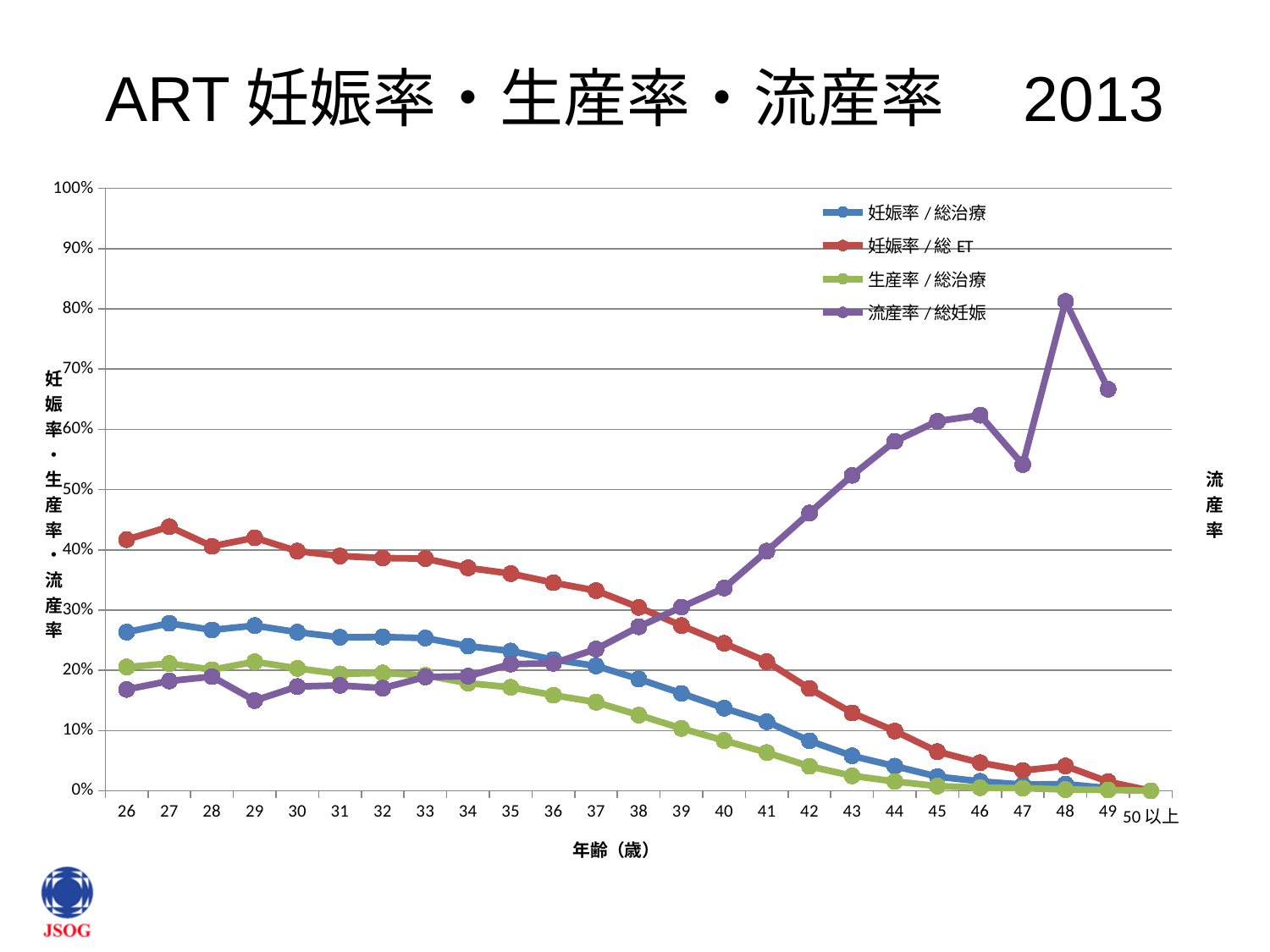

# ART妊娠率・生産率・流産率　2013

### Chart

| Category | 妊娠率/総治療 | 妊娠率/総ET | 生産率/総治療 | 流産率/総妊娠 |
|---|---|---|---|---|
| 26 | 0.2634271099744251 | 0.417004048582996 | 0.20545609548167104 | 0.168284789644013 |
| 27 | 0.2780269058295961 | 0.43847241867043807 | 0.21121076233183902 | 0.18225806451612905 |
| 28 | 0.26709511568123395 | 0.4058593750000001 | 0.201028277634961 | 0.18960538979788305 |
| 29 | 0.2742563739376771 | 0.42001084598698507 | 0.214235127478754 | 0.14977404777275702 |
| 30 | 0.2633287551504561 | 0.3979245283018871 | 0.20327131976526402 | 0.173067804646752 |
| 31 | 0.254878534448427 | 0.38976857490864814 | 0.19404619673436904 | 0.17500000000000002 |
| 32 | 0.25526067839196004 | 0.3863798431186121 | 0.19558731155778902 | 0.17040910489080305 |
| 33 | 0.253564547206166 | 0.385433954896026 | 0.19165061014772 | 0.18895643363728507 |
| 34 | 0.24023693452849007 | 0.3701340655790661 | 0.17869686009330601 | 0.19026838315513905 |
| 35 | 0.23198337607215502 | 0.36056899395272113 | 0.171810062781855 | 0.21040594625500303 |
| 36 | 0.21788204942153402 | 0.34547778843080906 | 0.158664892973757 | 0.211655874190564 |
| 37 | 0.20730936535673103 | 0.3323795898903191 | 0.14700524222032205 | 0.23529411764705901 |
| 38 | 0.18559364133134604 | 0.30456521739130404 | 0.12568306010929 | 0.27230549607423304 |
| 39 | 0.16172969715232804 | 0.27423228245874 | 0.10348048817236698 | 0.3050121110490031 |
| 40 | 0.13707778075902602 | 0.24487404803749305 | 0.08344513013147302 | 0.33666811657242307 |
| 41 | 0.114710892552952 | 0.21440586327045502 | 0.0634461479124482 | 0.39787055197534316 |
| 42 | 0.08289592760180993 | 0.16978054567022502 | 0.04061538461538461 | 0.461135371179039 |
| 43 | 0.05789875578313791 | 0.129248972225008 | 0.024839419664914902 | 0.52366175329713 |
| 44 | 0.04082404082404081 | 0.0991887341190877 | 0.015435015435015405 | 0.5802469135802469 |
| 45 | 0.023541549427874703 | 0.0648914167528438 | 0.00778465578690677 | 0.6135458167330682 |
| 46 | 0.015576323987538904 | 0.04657534246575341 | 0.00513102437236577 | 0.6235294117647061 |
| 47 | 0.010265183917878501 | 0.033755274261603394 | 0.00427715996578272 | 0.541666666666667 |
| 48 | 0.0111966410076977 | 0.041131105398457615 | 0.002099370188943321 | 0.8125 |
| 49 | 0.004189944134078211 | 0.015000000000000003 | 0.00139664804469274 | 0.6666666666666671 |
| 50以上 | 0.0 | 0.0 | 0.0 | None |